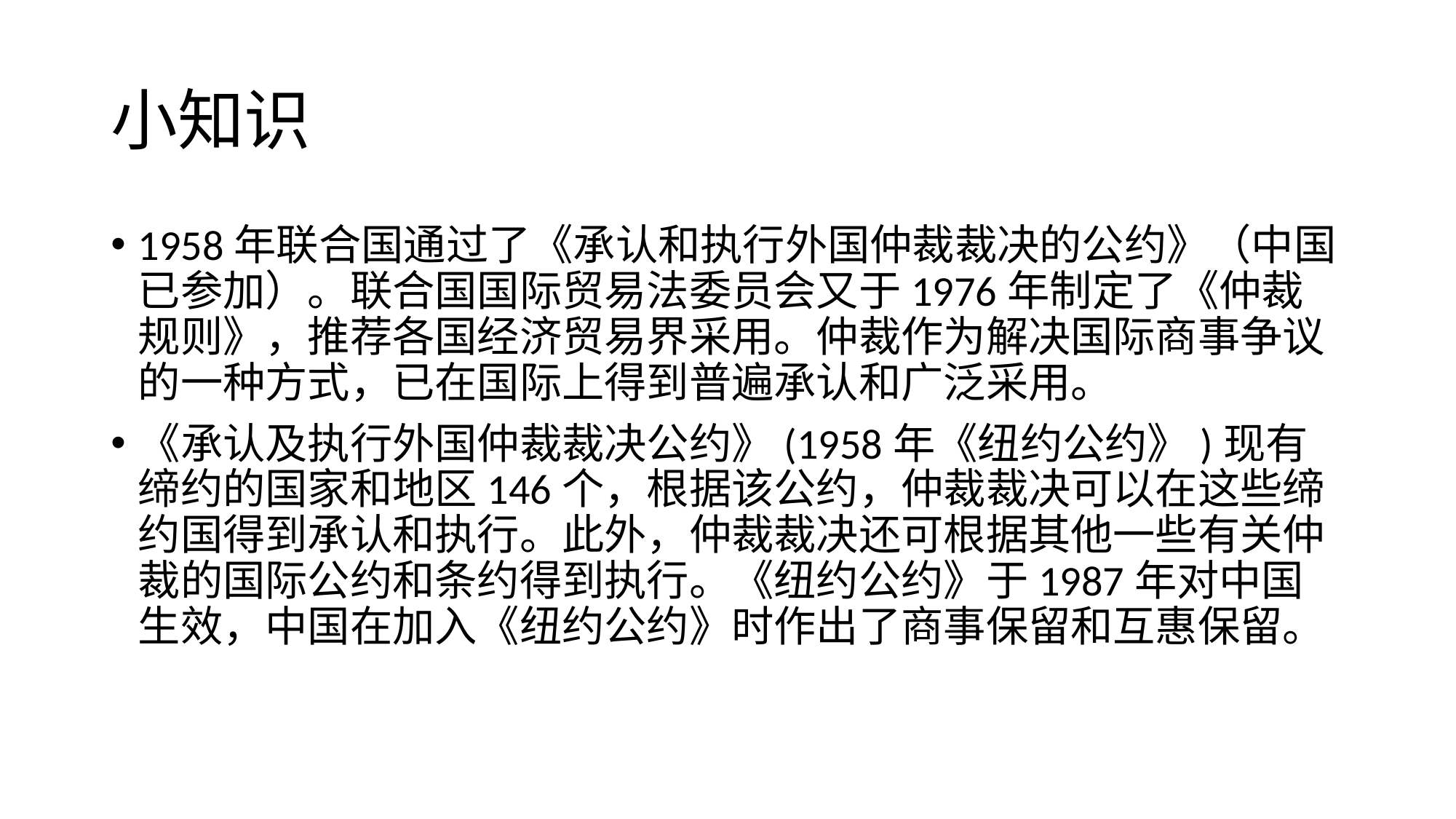

# 小知识
1958年联合国通过了《承认和执行外国仲裁裁决的公约》（中国已参加）。联合国国际贸易法委员会又于1976年制定了《仲裁规则》，推荐各国经济贸易界采用。仲裁作为解决国际商事争议的一种方式，已在国际上得到普遍承认和广泛采用。
《承认及执行外国仲裁裁决公约》(1958年《纽约公约》)现有缔约的国家和地区146个，根据该公约，仲裁裁决可以在这些缔约国得到承认和执行。此外，仲裁裁决还可根据其他一些有关仲裁的国际公约和条约得到执行。《纽约公约》于1987年对中国生效，中国在加入《纽约公约》时作出了商事保留和互惠保留。